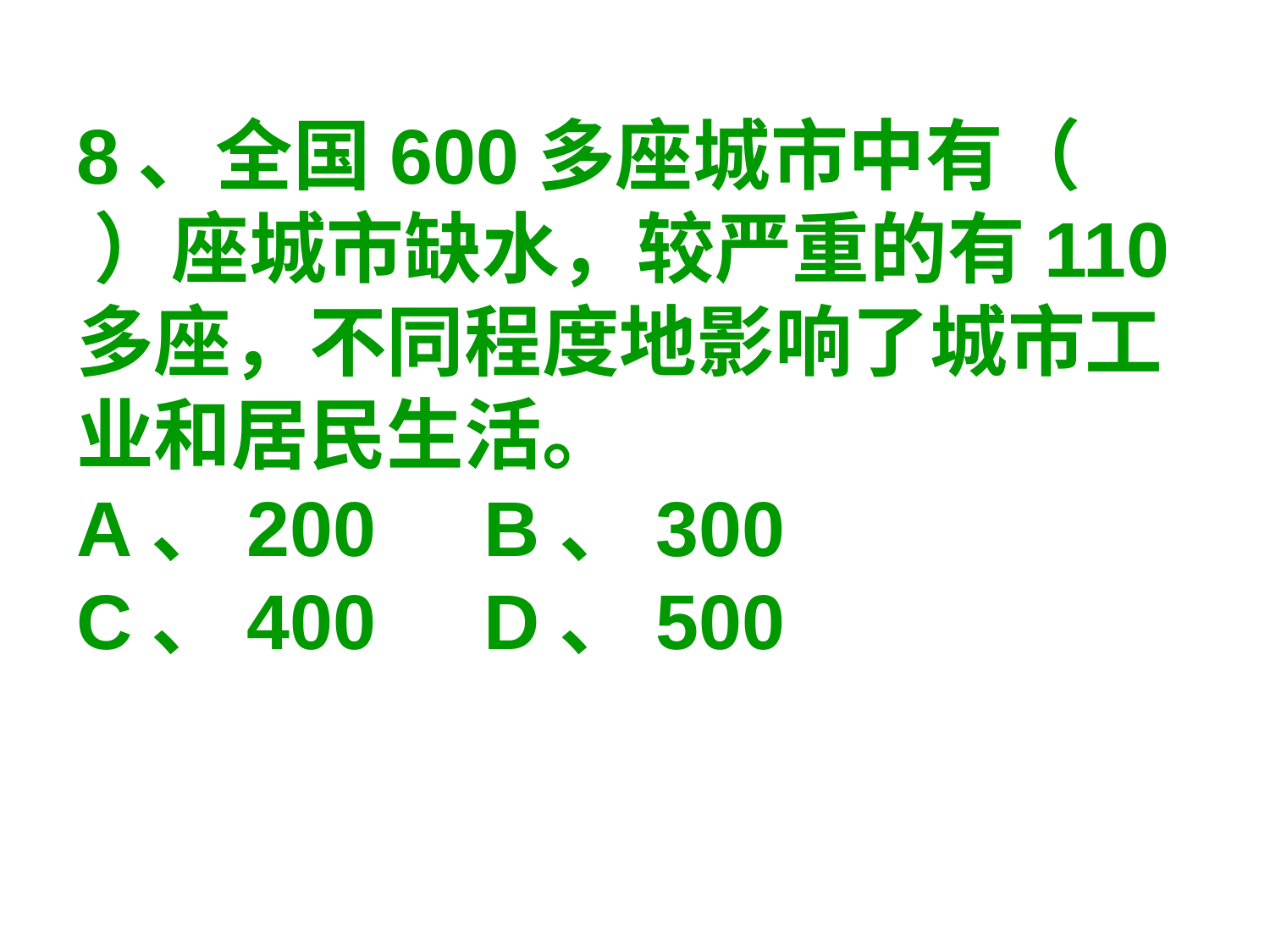

# 8、全国600多座城市中有（   ）座城市缺水，较严重的有110多座，不同程度地影响了城市工业和居民生活。 A、200     B、300 C、400     D、500